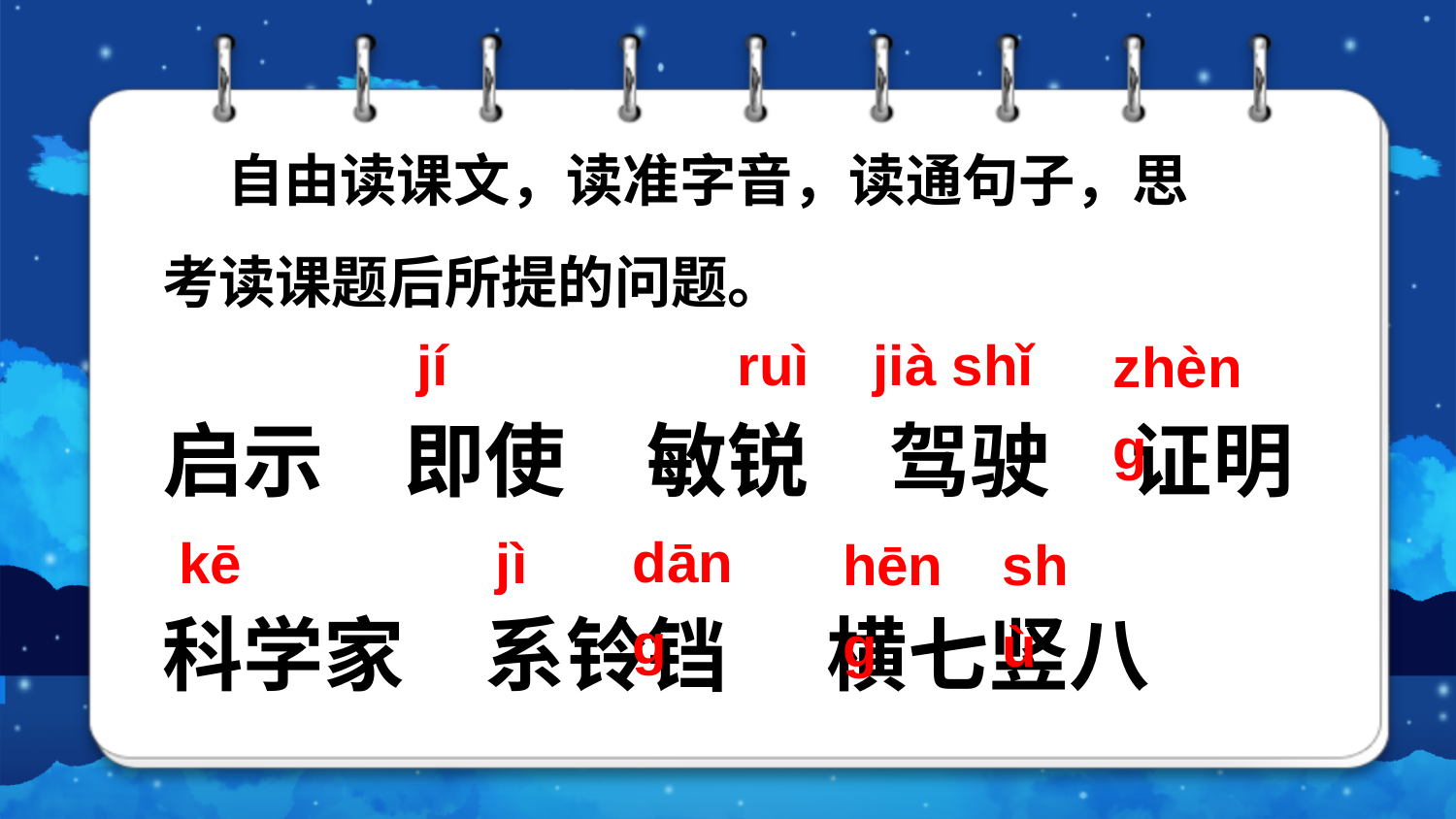

自由读课文，读准字音，读通句子，思考读课题后所提的问题。
启示　即使　敏锐　驾驶　证明　科学家　系铃铛　 横七竖八
jí
ruì
jià shǐ
zhènɡ
dānɡ
kē
jì
hēnɡ
shù